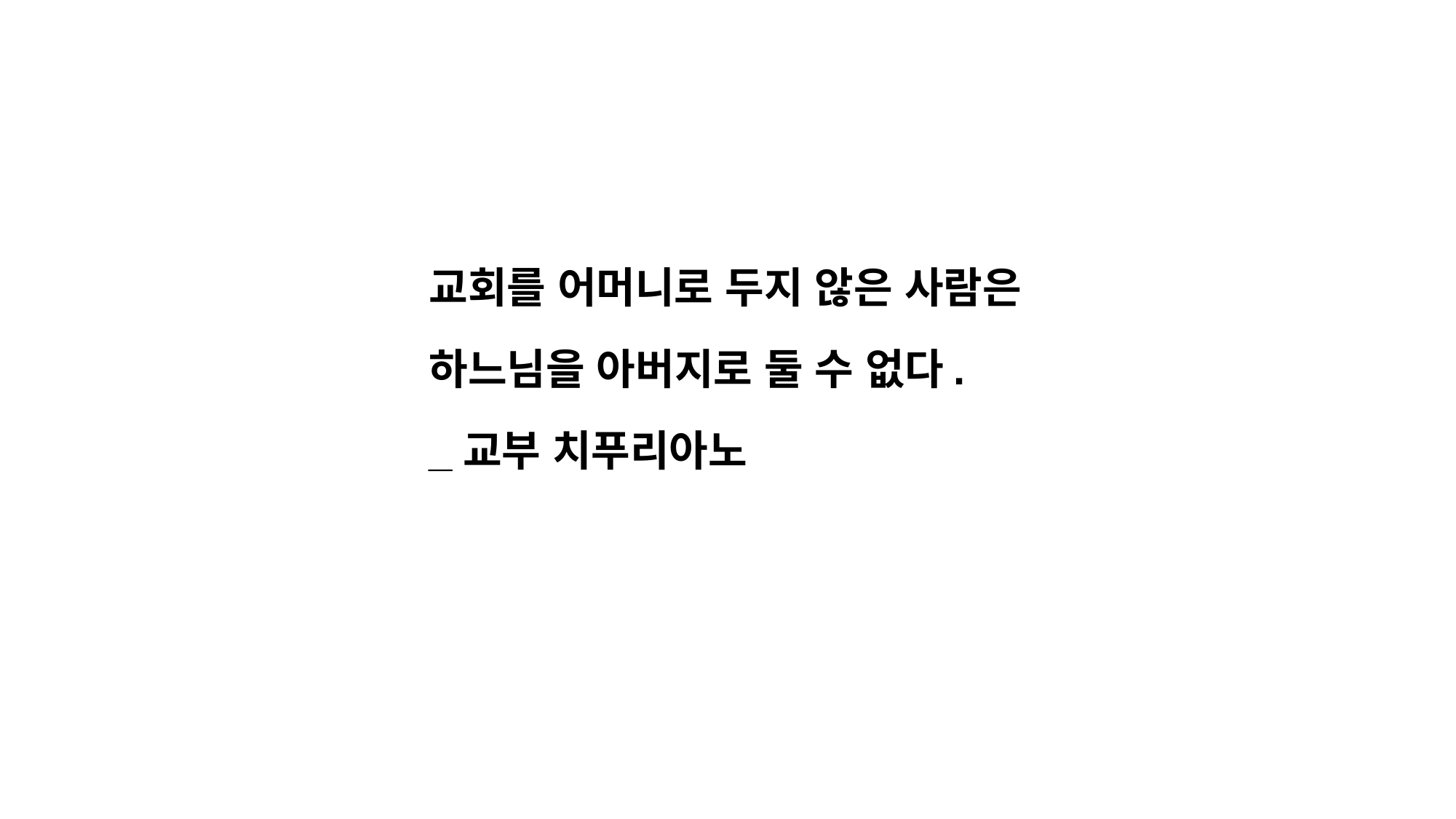

교회를 어머니로 두지 않은 사람은
하느님을 아버지로 둘 수 없다.
_교부 치푸리아노